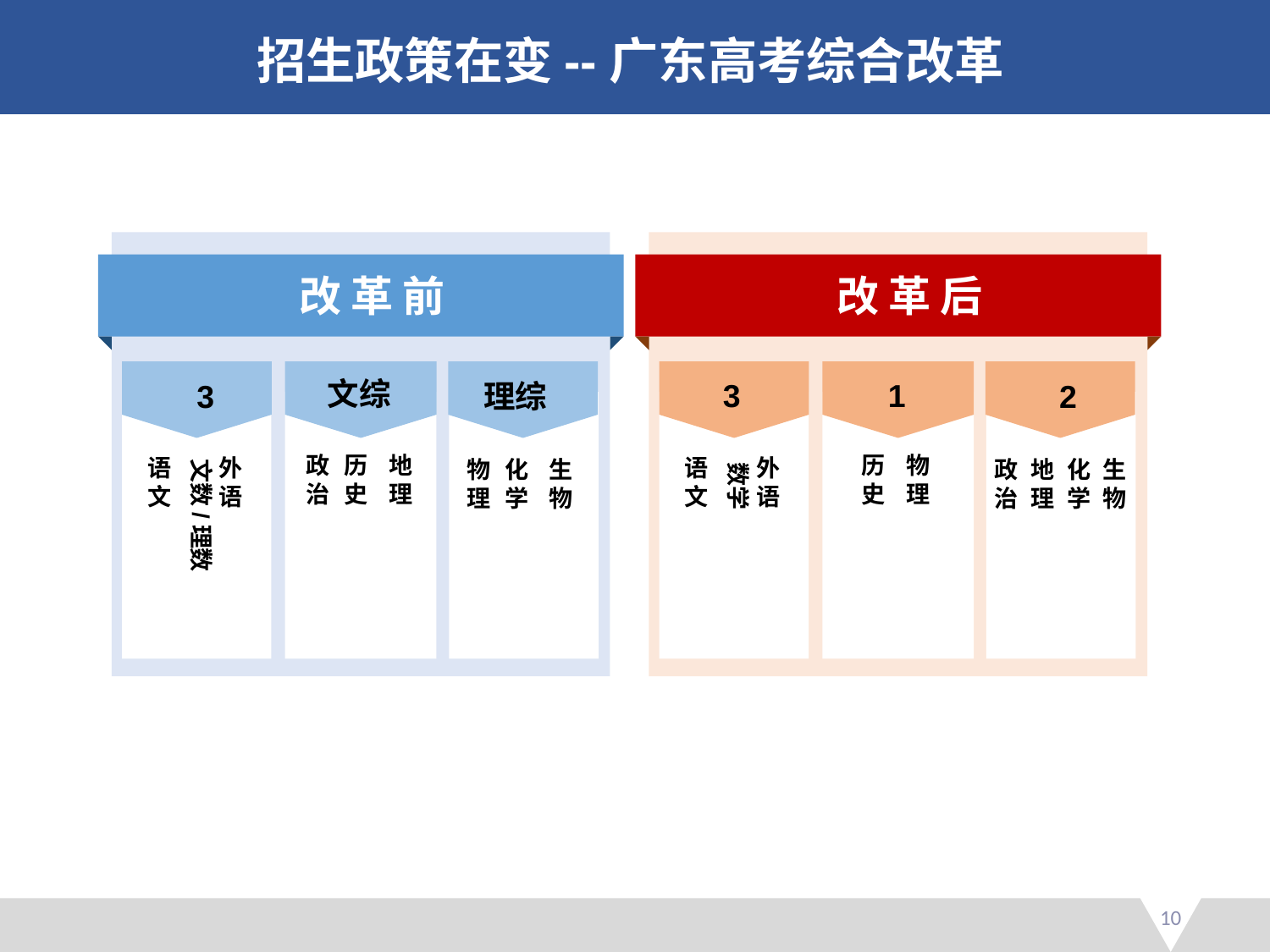

招生政策在变--广东高考综合改革

改 革 前

文综
3
理综

政
治
历史
地
理
语
文
文数/理数
外
语
物
理
化学
生
物

改 革 后

3
1
2

历史
物
理
语
文
外
语
政
治
地
理
化学
生
物
数学
10